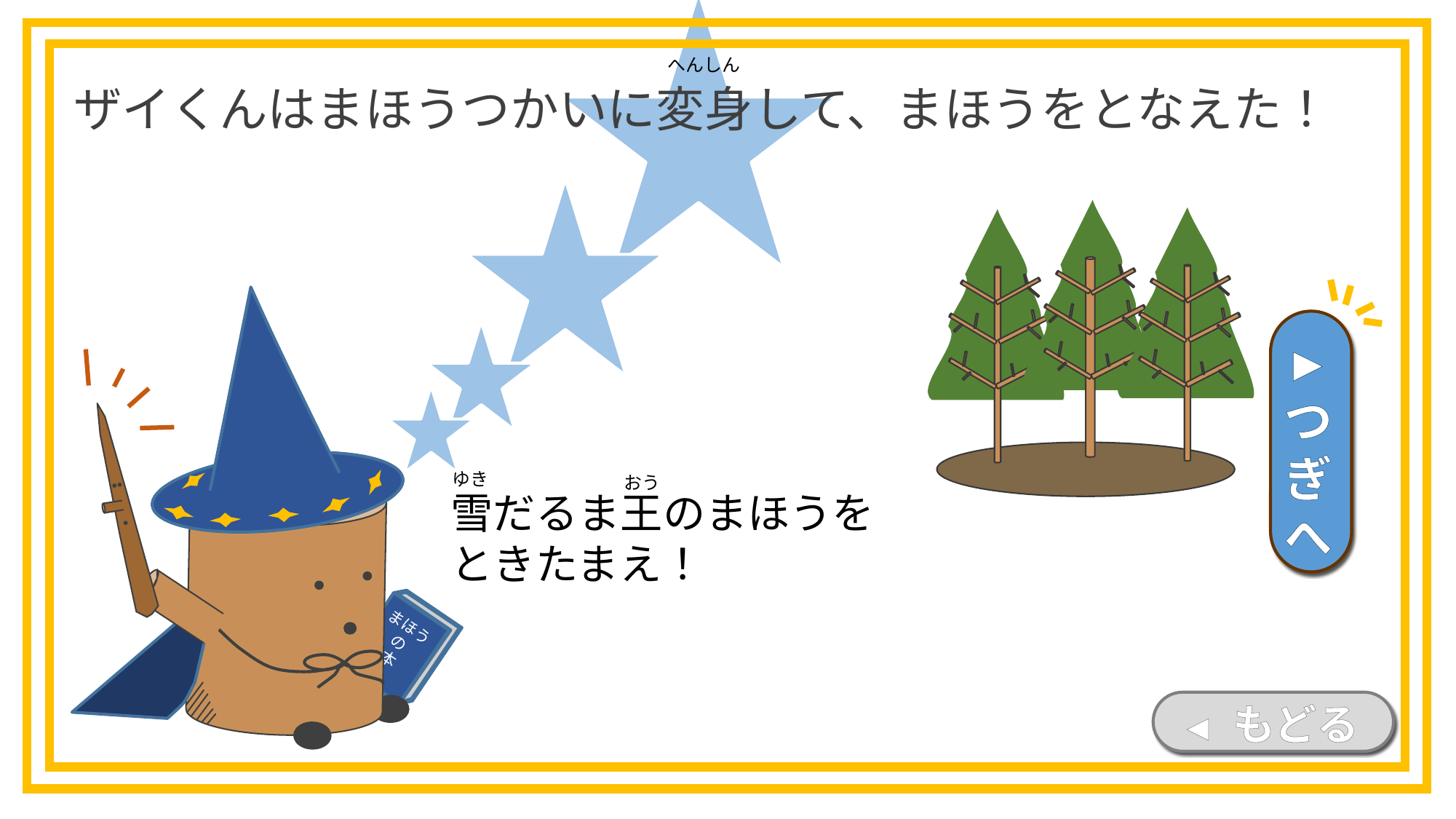

ザイくんはまほうつかいに変身して、まほうをとなえた！
へんしん

まほう
の
本

►つぎへ

ゆき
おう
雪だるま王のまほうを
ときたまえ！
◄ もどる